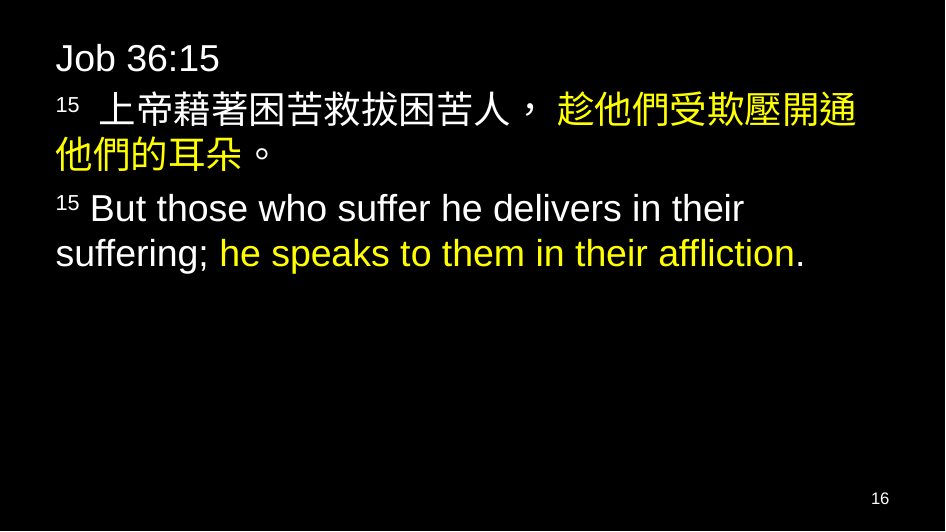

Job 36:15
15 上帝藉著困苦救拔困苦人， 趁他們受欺壓開通他們的耳朵。
15 But those who suffer he delivers in their suffering; he speaks to them in their affliction.

16